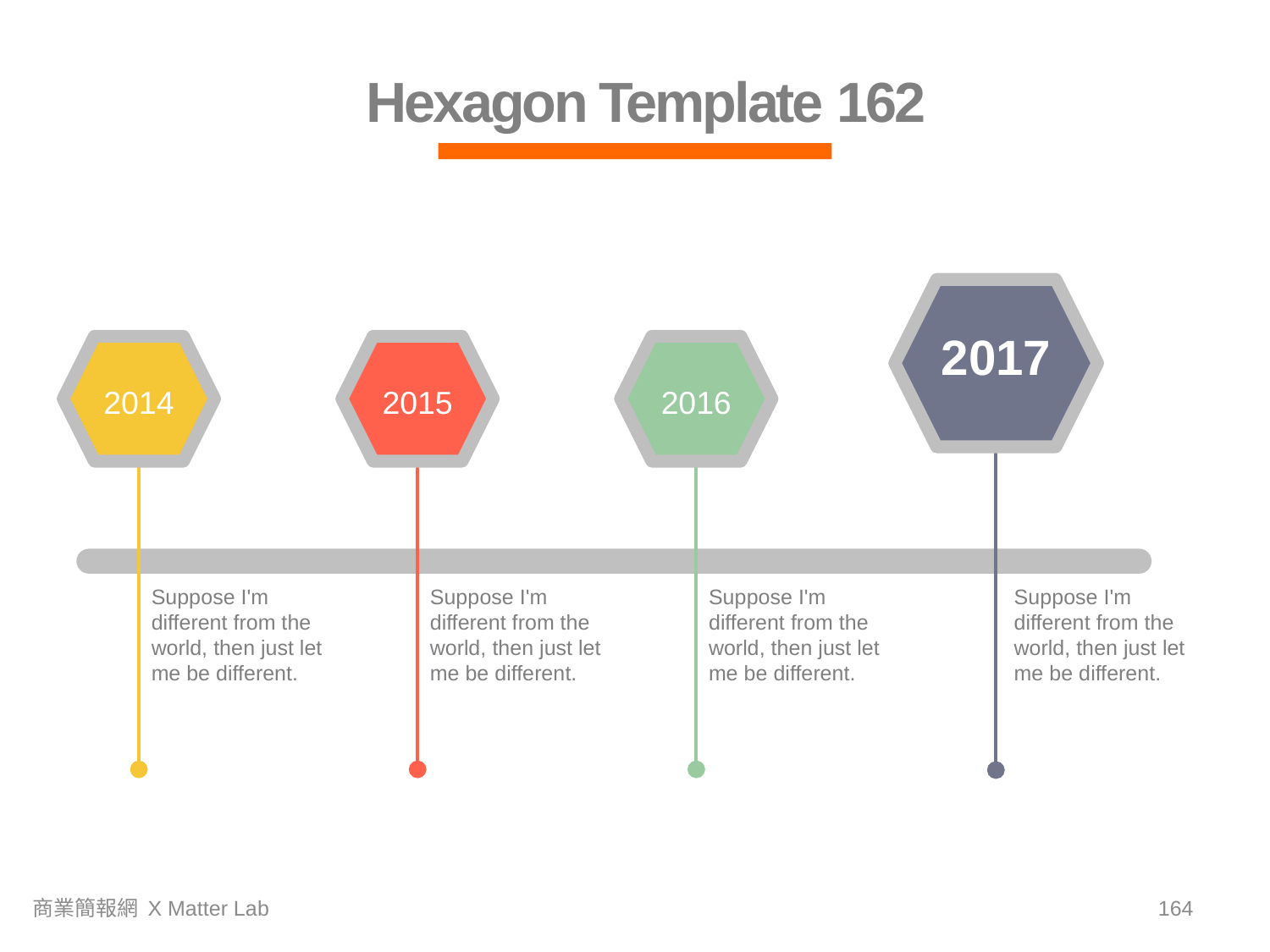

Hexagon Template 162

2017

2014

2015

2016

Suppose I'm different from the world, then just let me be different.
Suppose I'm different from the world, then just let me be different.
Suppose I'm different from the world, then just let me be different.
Suppose I'm different from the world, then just let me be different.
商業簡報網 X Matter Lab
164